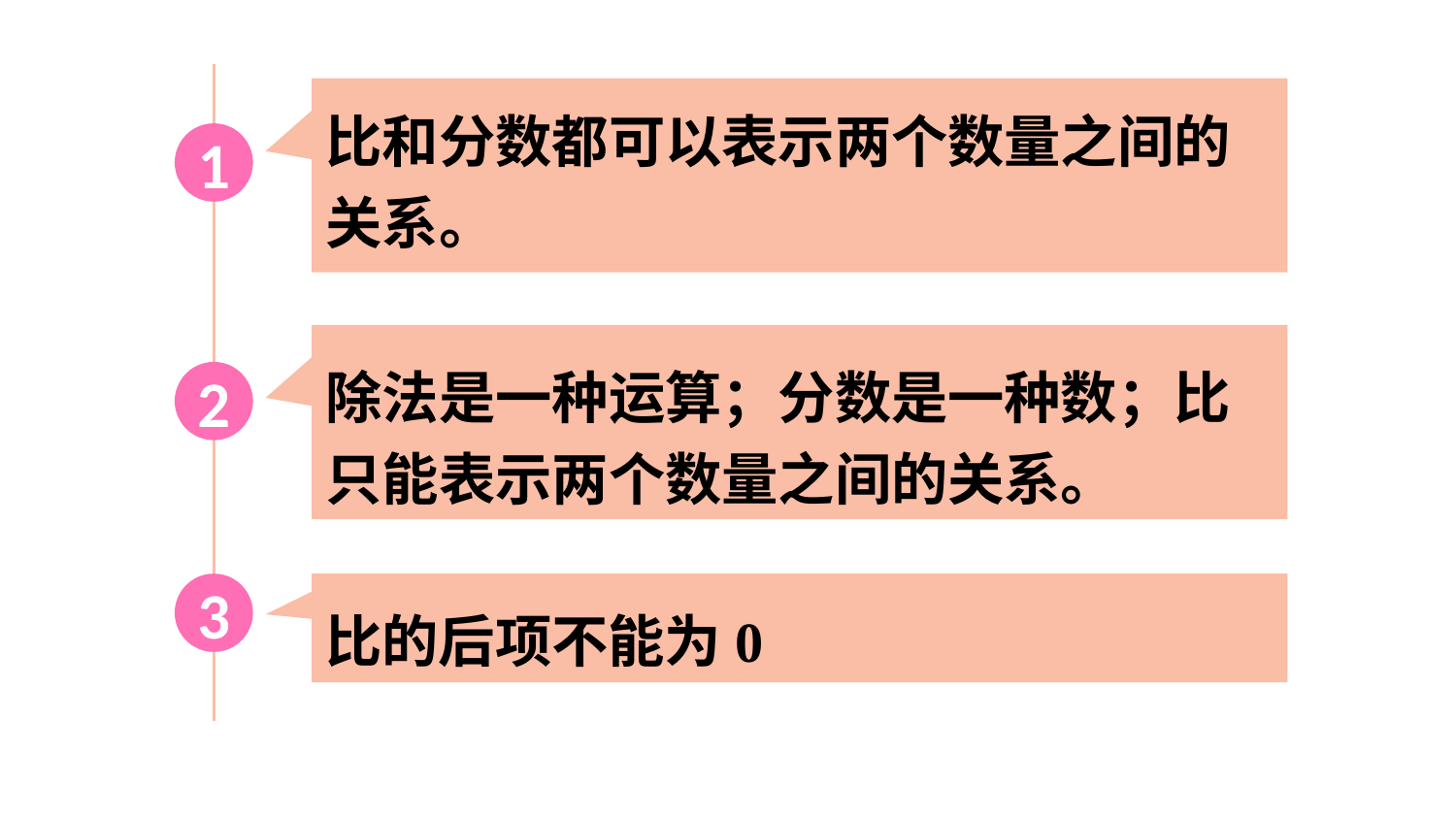

比和分数都可以表示两个数量之间的关系。
1

除法是一种运算；分数是一种数；比只能表示两个数量之间的关系。
2
3

比的后项不能为0